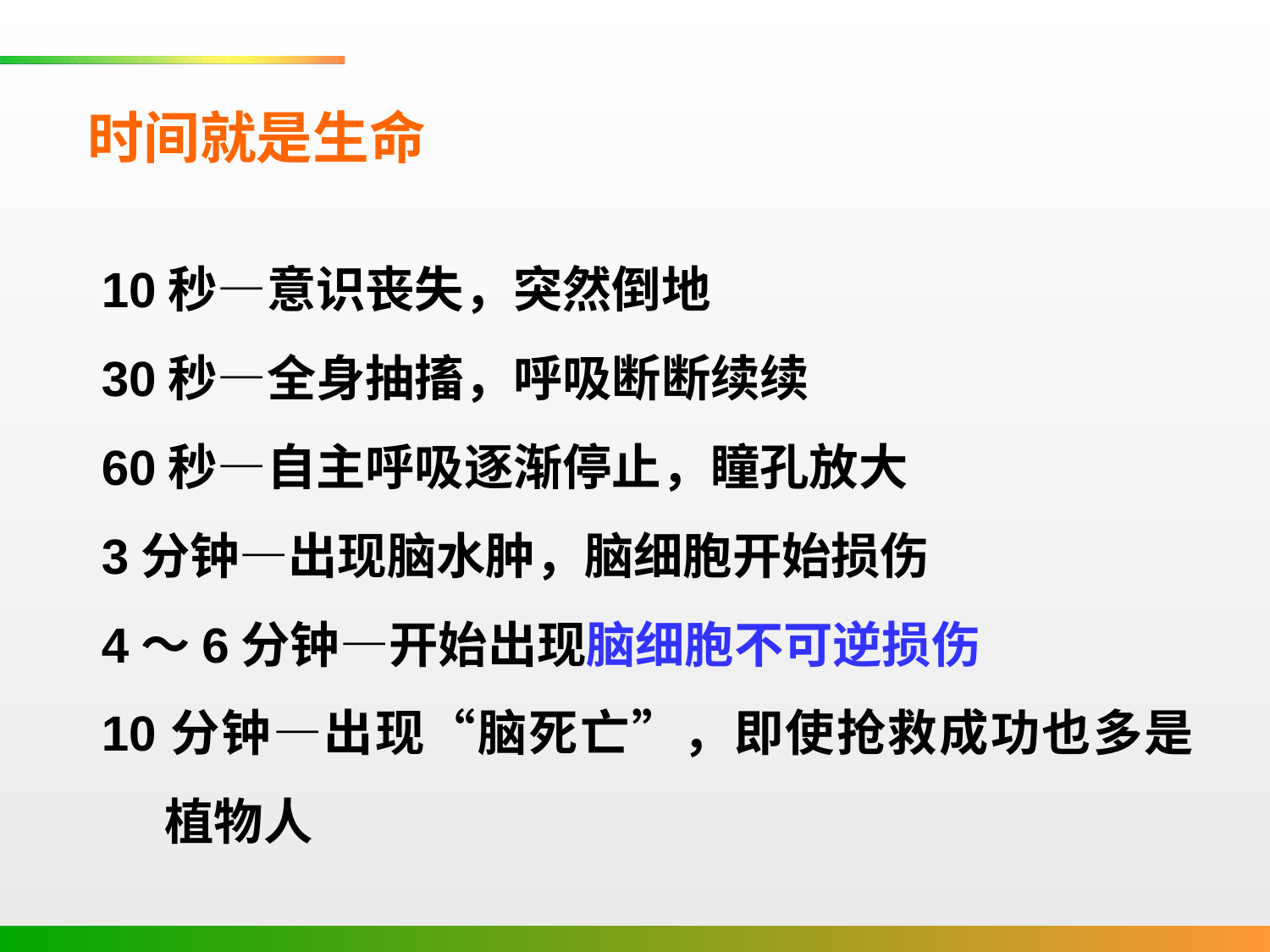

# 时间就是生命
10秒—意识丧失，突然倒地
30秒—全身抽搐，呼吸断断续续
60秒—自主呼吸逐渐停止，瞳孔放大
3分钟—出现脑水肿，脑细胞开始损伤
4～6分钟—开始出现脑细胞不可逆损伤
10分钟—出现“脑死亡”，即使抢救成功也多是植物人